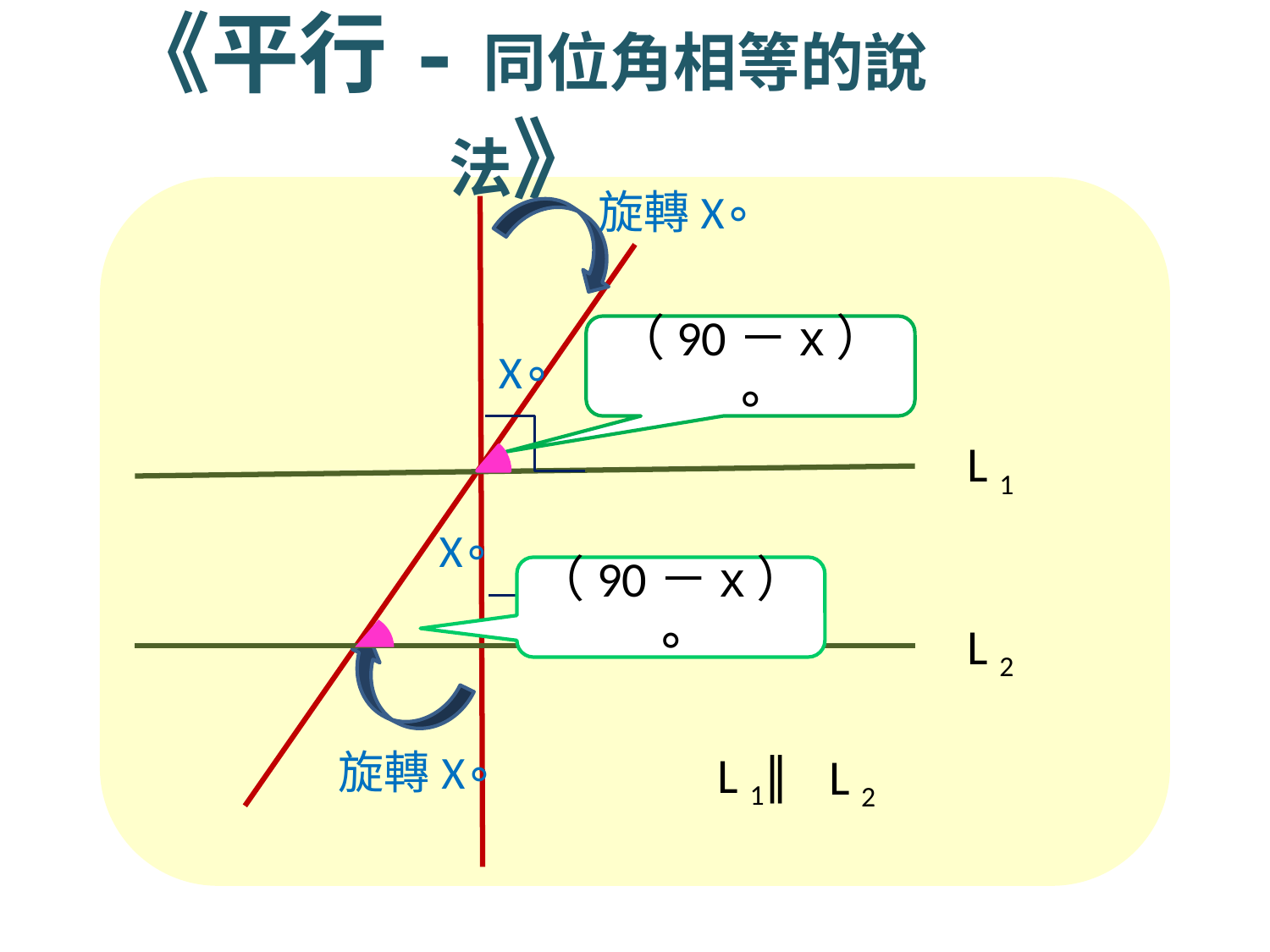

《平行-同位角相等的說法》

旋轉X∘
（90－x）∘

X∘
L 1
X∘

（90－x）∘

L 2

旋轉X∘
L 1∥
L 2